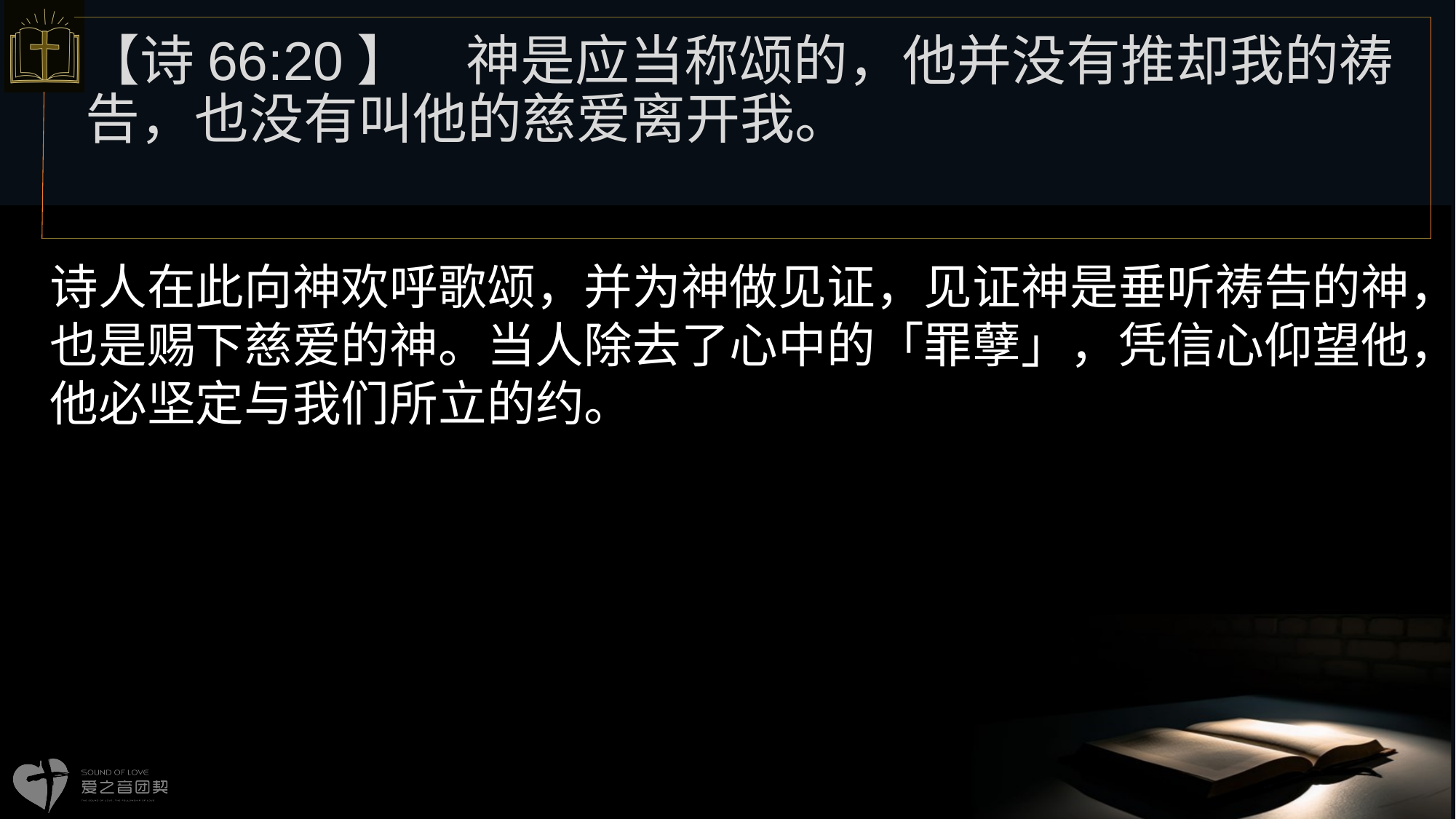

【诗66:20】　神是应当称颂的，他并没有推却我的祷告，也没有叫他的慈爱离开我。
# 诗人在此向神欢呼歌颂，并为神做见证，见证神是垂听祷告的神，也是赐下慈爱的神。当人除去了心中的「罪孽」，凭信心仰望他，他必坚定与我们所立的约。